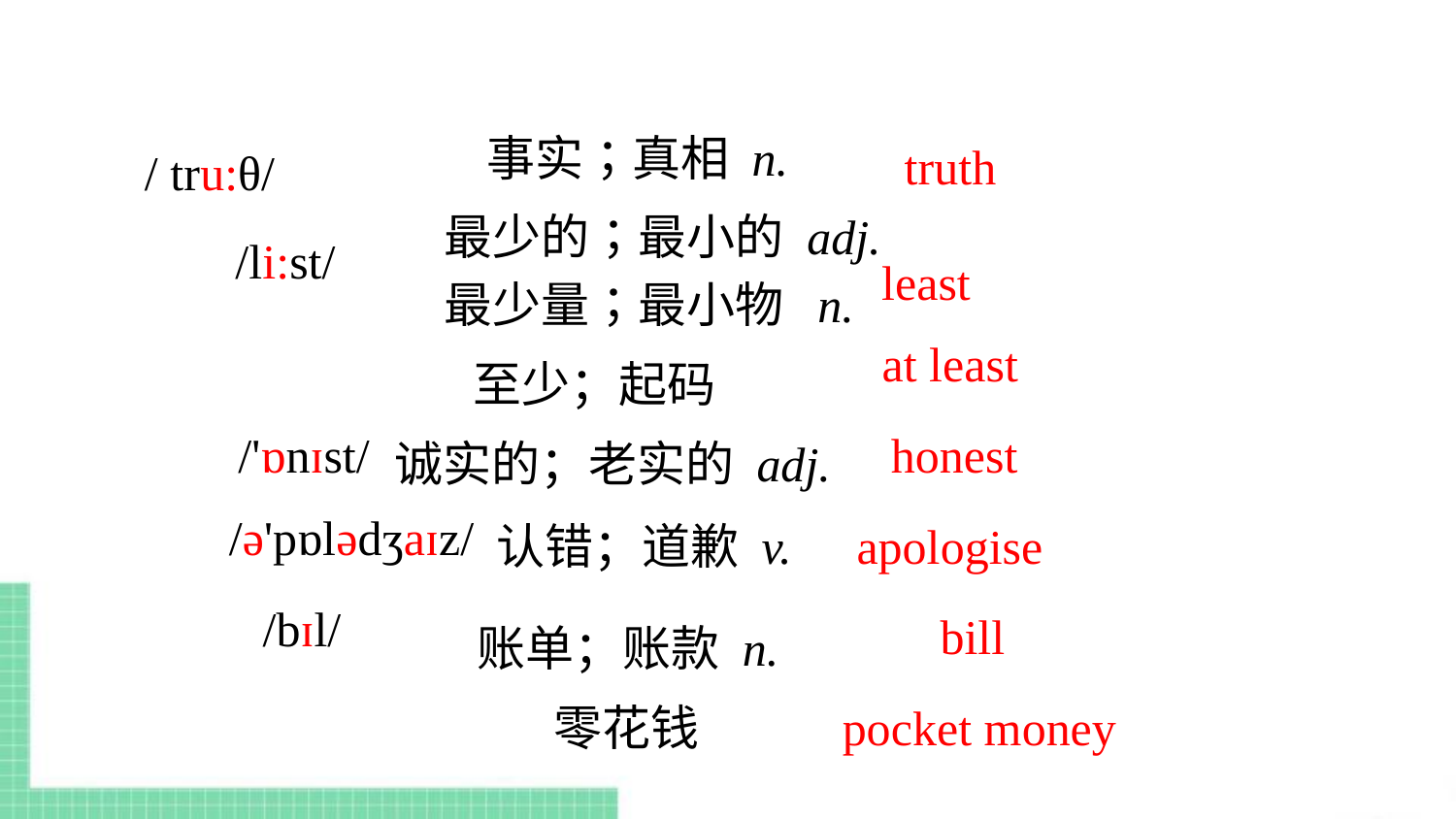

truth
事实；真相 n.
/ tru:θ/
最少的；最小的 adj.
最少量；最小物  n.
/li:st/
least
至少；起码
at least
/'ɒnɪst/
honest
诚实的；老实的 adj.
/ə'pɒlədʒaɪz/
认错；道歉 v.
apologise
/bɪl/
账单；账款 n.
 bill
零花钱
pocket money